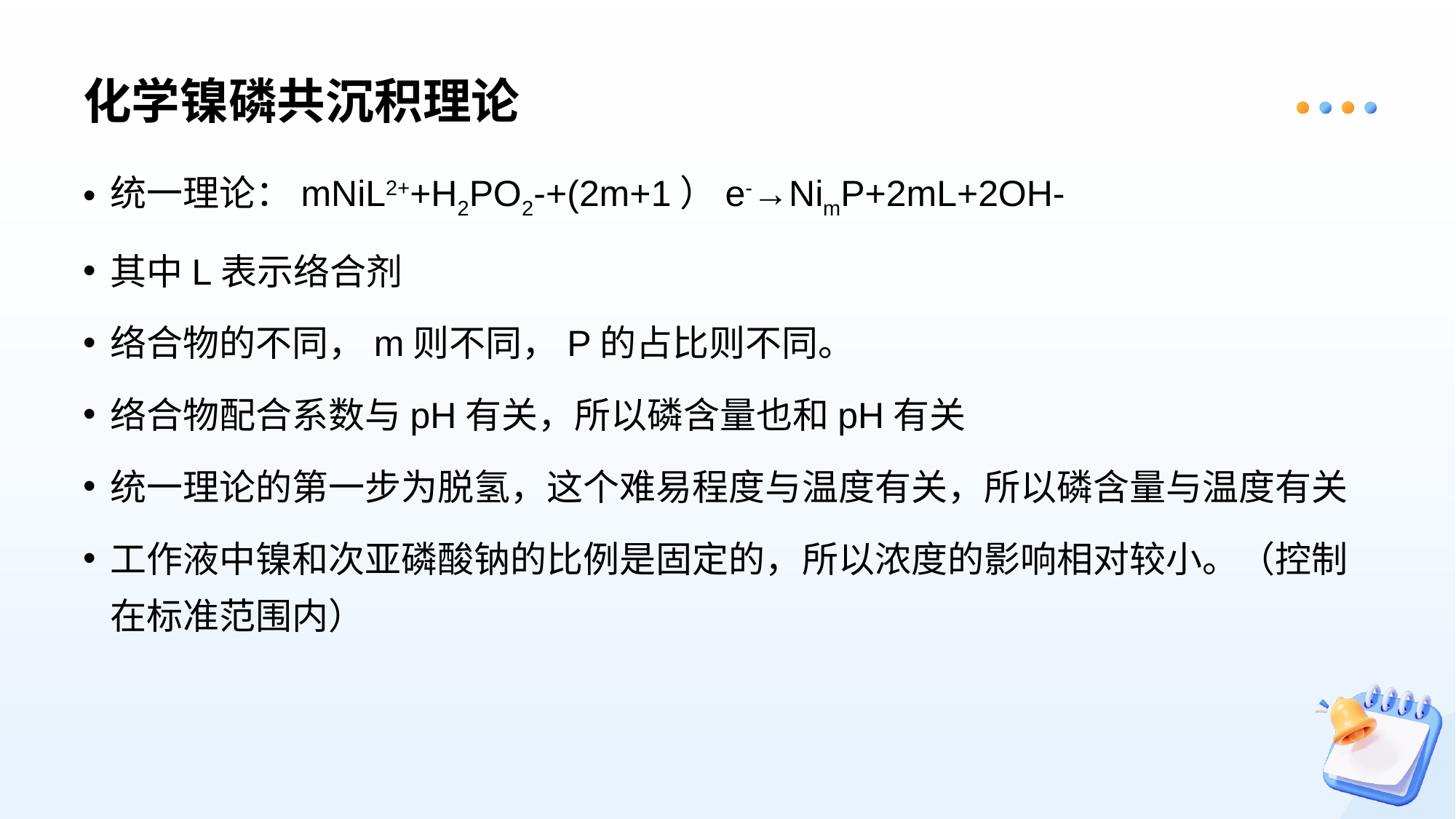

# 化学镍磷共沉积理论
统一理论：mNiL2++H2PO2-+(2m+1）e-→NimP+2mL+2OH-
其中L表示络合剂
络合物的不同，m则不同，P的占比则不同。
络合物配合系数与pH有关，所以磷含量也和pH有关
统一理论的第一步为脱氢，这个难易程度与温度有关，所以磷含量与温度有关
工作液中镍和次亚磷酸钠的比例是固定的，所以浓度的影响相对较小。（控制在标准范围内）